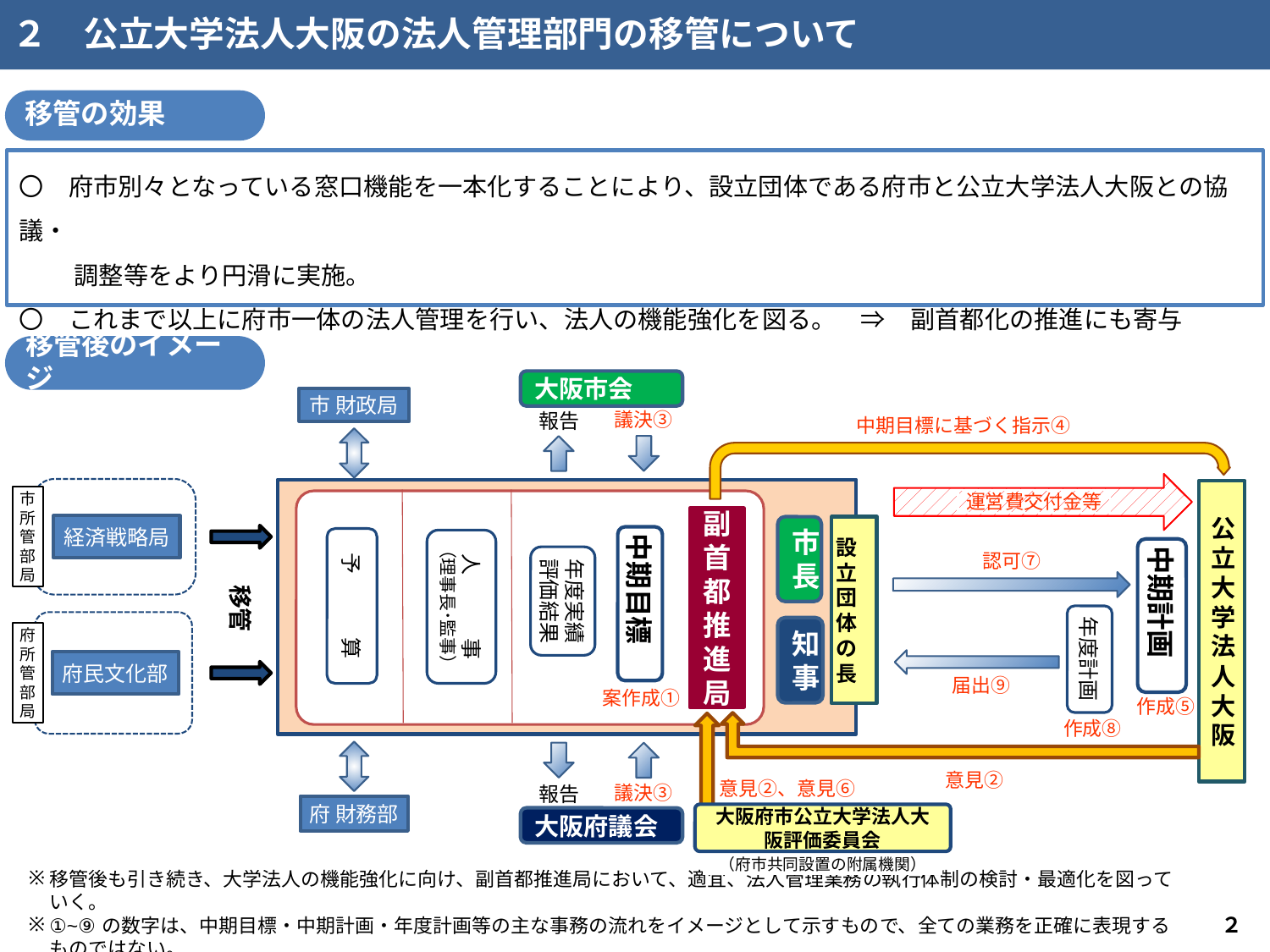

２　公立大学法人大阪の法人管理部門の移管について
移管の効果

〇　府市別々となっている窓口機能を一本化することにより、設立団体である府市と公立大学法人大阪との協議・
　　 調整等をより円滑に実施。
〇　これまで以上に府市一体の法人管理を行い、法人の機能強化を図る。　⇒　副首都化の推進にも寄与
移管後のイメージ
大阪市会
市 財政局
議決③
報告
中期目標に基づく指示④

公立大学法人大阪
市
所
管
部
局
運営費交付金等

副首都推進局
経済戦略局
設
立
団
体
の
長
市
長
知
事

中期目標
予　　　算
人　　　事
（理事長･監事）
中期計画
認可⑦
年度実績
評価結果
移管

年度計画

府
所
管
部
局

府民文化部

届出⑨

案作成①
作成⑤
作成⑧

意見②
意見②、意見⑥
議決③
報告
府 財務部
大阪府市公立大学法人大阪評価委員会
大阪府議会
（府市共同設置の附属機関）
移管後も引き続き、大学法人の機能強化に向け、副首都推進局において、適宜、法人管理業務の執行体制の検討・最適化を図っていく。
①~⑨の数字は、中期目標・中期計画・年度計画等の主な事務の流れをイメージとして示すもので、全ての業務を正確に表現するものではない。
２